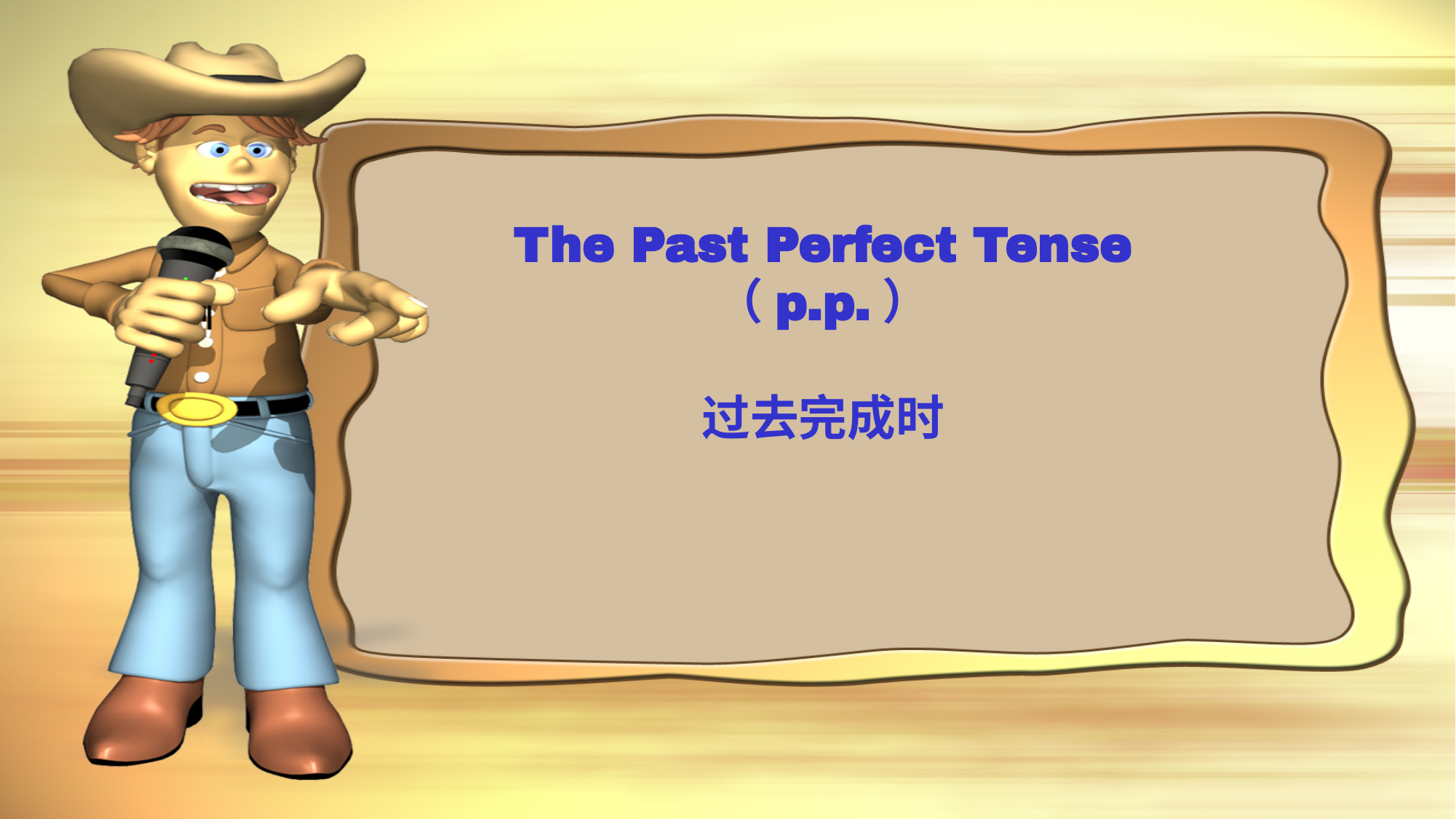

# The Past Perfect Tense （p.p.） 过去完成时